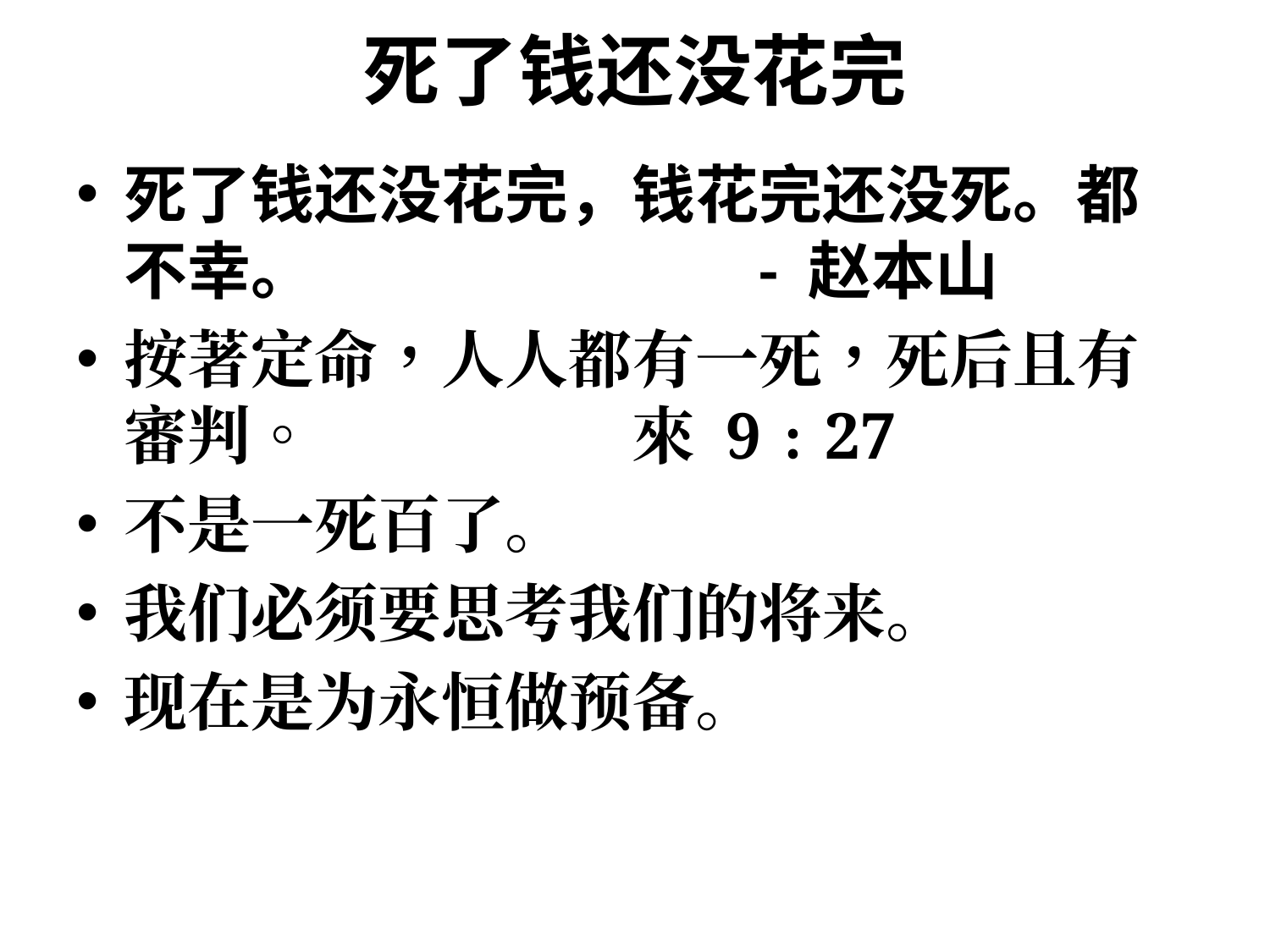

# 死了钱还没花完
死了钱还没花完，钱花完还没死。都不幸。				- 赵本山
按著定命，人人都有一死，死后且有審判。			來 9﹕27
不是一死百了。
我们必须要思考我们的将来。
现在是为永恒做预备。